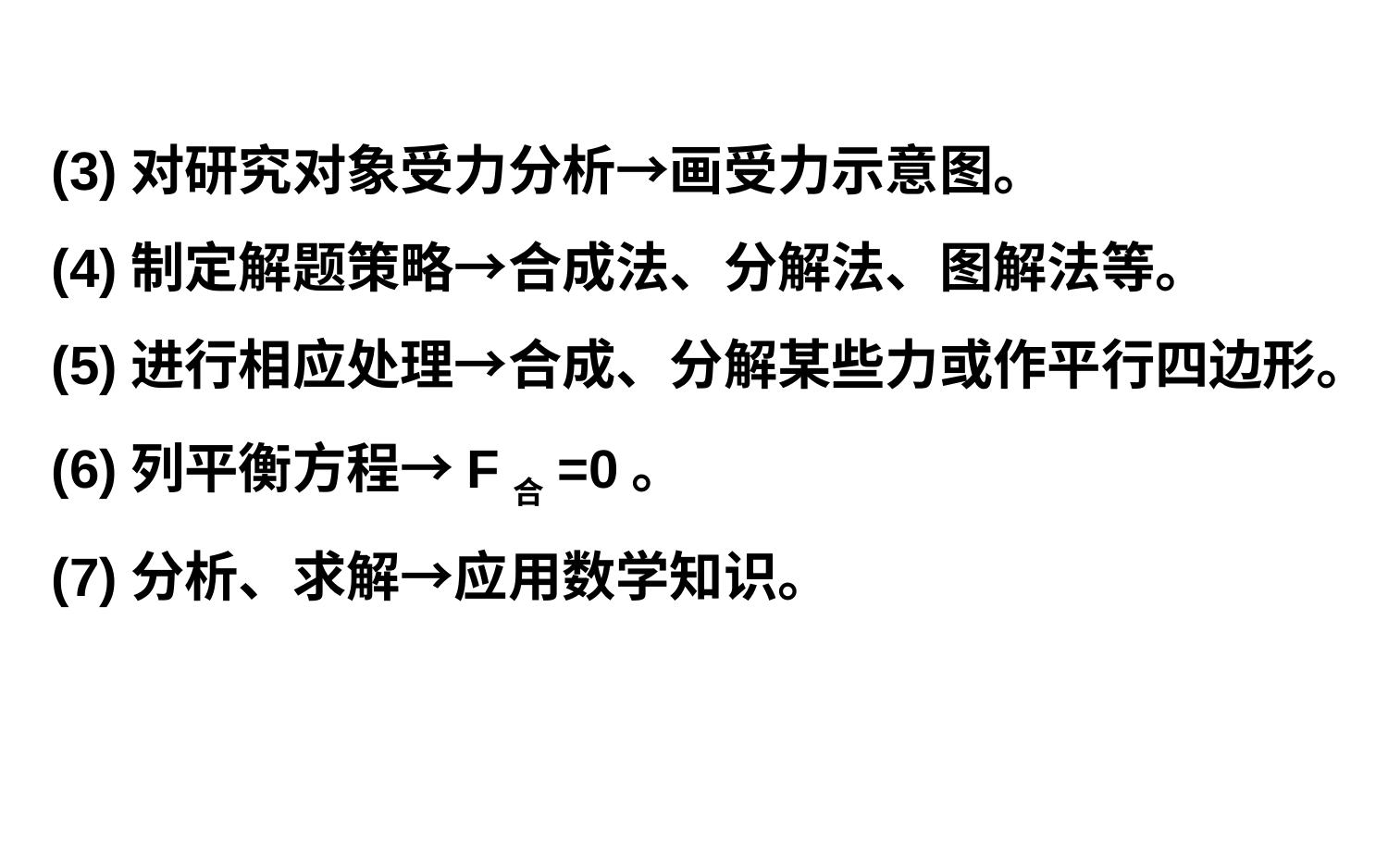

(3)对研究对象受力分析→画受力示意图。
(4)制定解题策略→合成法、分解法、图解法等。
(5)进行相应处理→合成、分解某些力或作平行四边形。
(6)列平衡方程→F合=0。
(7)分析、求解→应用数学知识。